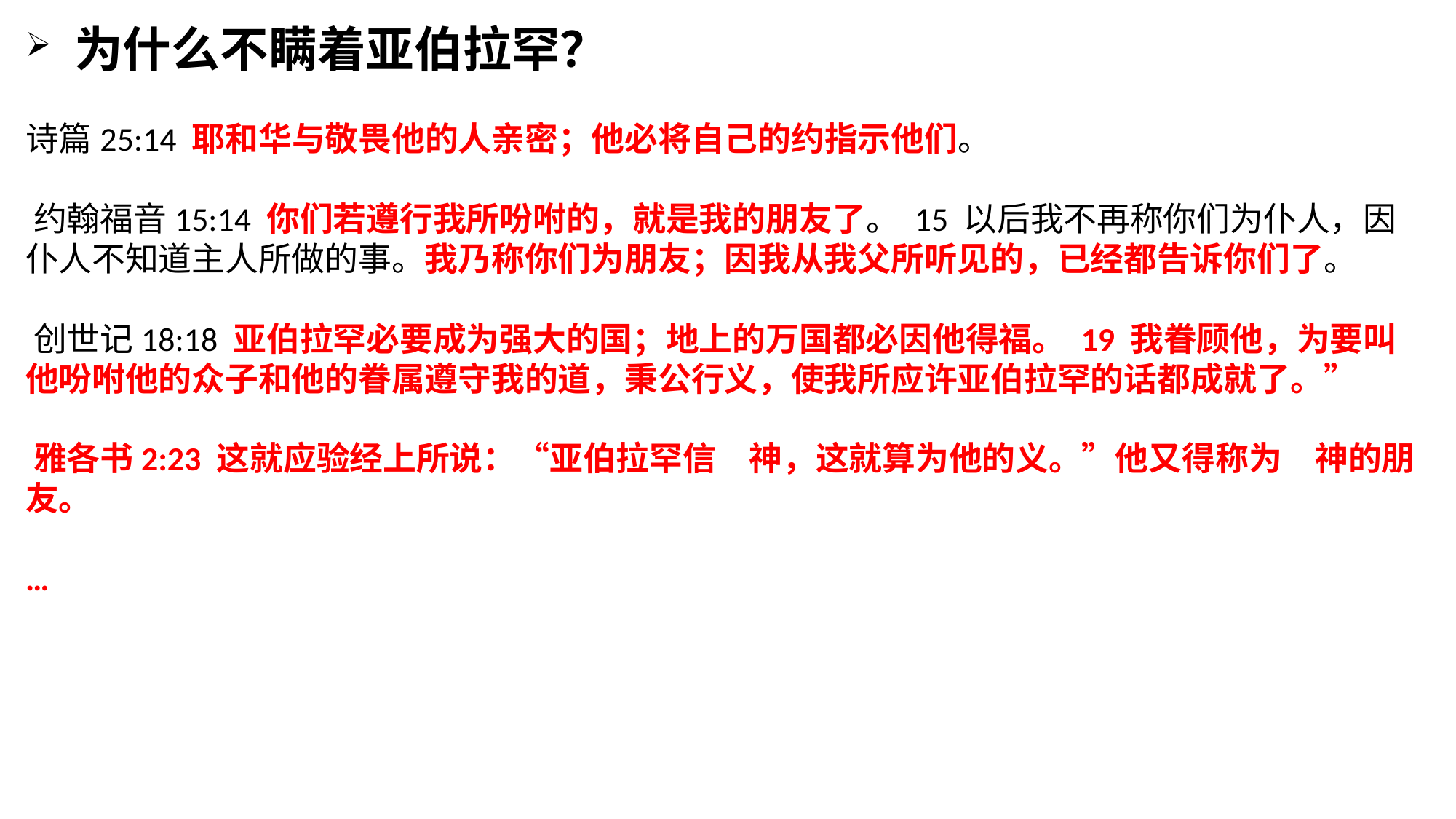

‪‪为什么不瞒着亚伯拉罕？

诗篇‬25:14 耶和华与敬畏他的人亲密；他必将自己的约指示他们。

‪约翰福音‬15:14 你们若遵行我所吩咐的，就是我的朋友了。 15 以后我不再称你们为仆人，因仆人不知道主人所做的事。我乃称你们为朋友；因我从我父所听见的，已经都告诉你们了。

‪创世记‬18:18 亚伯拉罕必要成为强大的国；地上的万国都必因他得福。 19 我眷顾他，为要叫他吩咐他的众子和他的眷属遵守我的道，秉公行义，使我所应许亚伯拉罕的话都成就了。”

‪雅各书‬2:23 这就应验经上所说：“亚伯拉罕信　神，这就算为他的义。”他又得称为　神的朋友。

…

‪